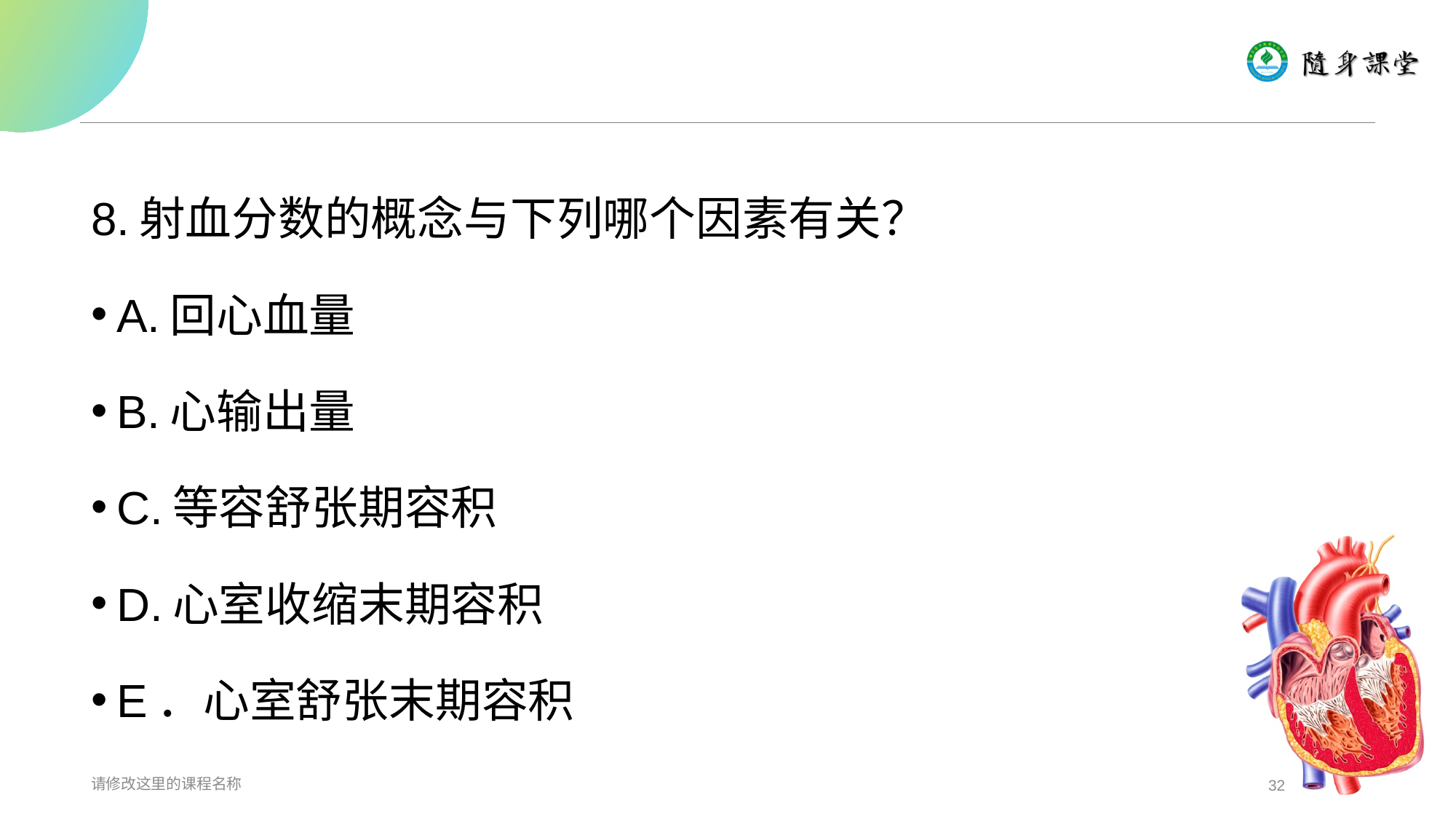

#
8.射血分数的概念与下列哪个因素有关？
A.回心血量
B.心输出量
C.等容舒张期容积
D.心室收缩末期容积
E．心室舒张末期容积
请修改这里的课程名称
32